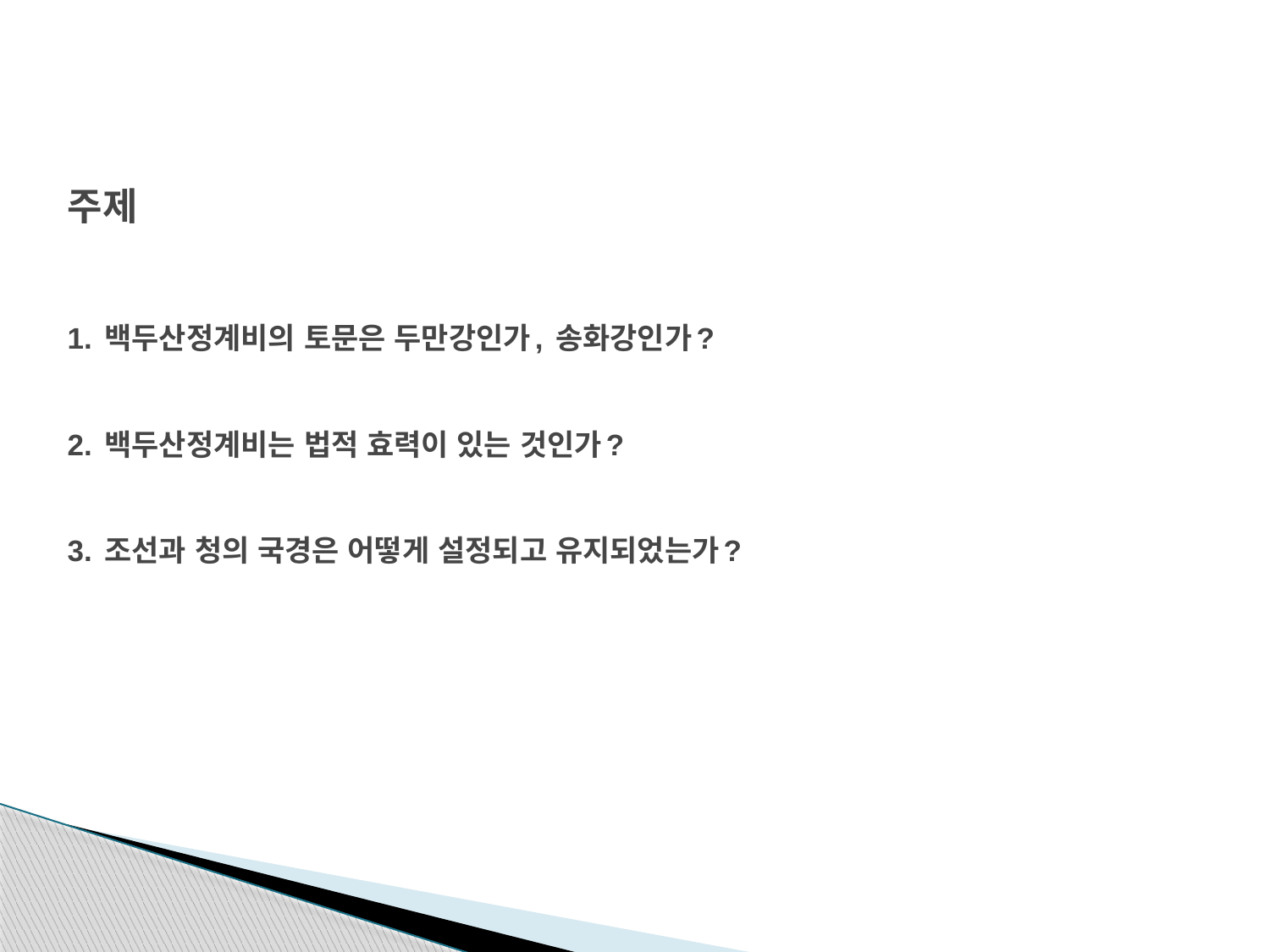

# 주제 1. 백두산정계비의 토문은 두만강인가, 송화강인가? 2. 백두산정계비는 법적 효력이 있는 것인가? 3. 조선과 청의 국경은 어떻게 설정되고 유지되었는가?